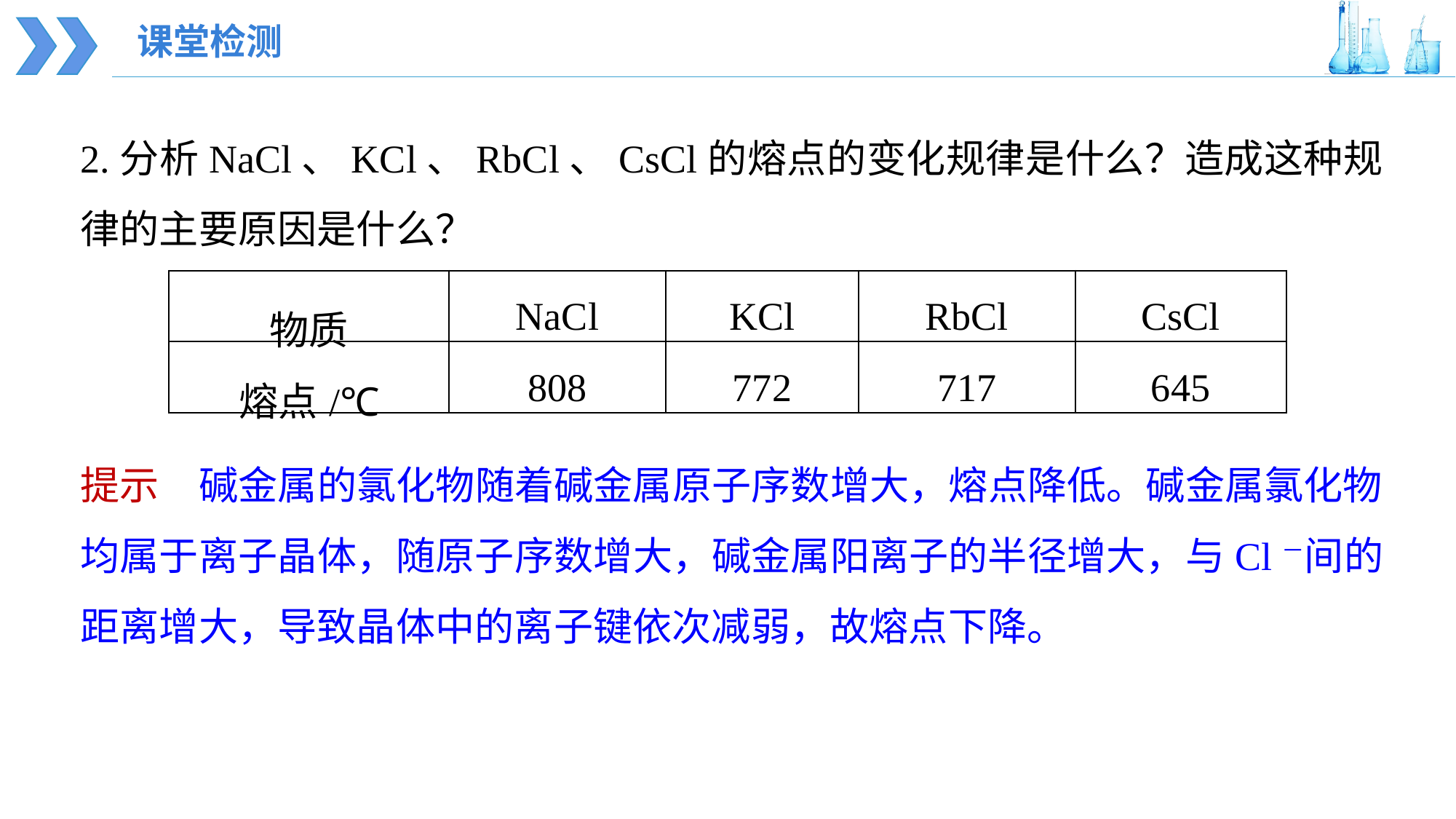

课堂检测
2.分析NaCl、KCl、RbCl、CsCl的熔点的变化规律是什么？造成这种规律的主要原因是什么？
| 物质 | NaCl | KCl | RbCl | CsCl |
| --- | --- | --- | --- | --- |
| 熔点/℃ | 808 | 772 | 717 | 645 |
提示　碱金属的氯化物随着碱金属原子序数增大，熔点降低。碱金属氯化物均属于离子晶体，随原子序数增大，碱金属阳离子的半径增大，与Cl－间的距离增大，导致晶体中的离子键依次减弱，故熔点下降。